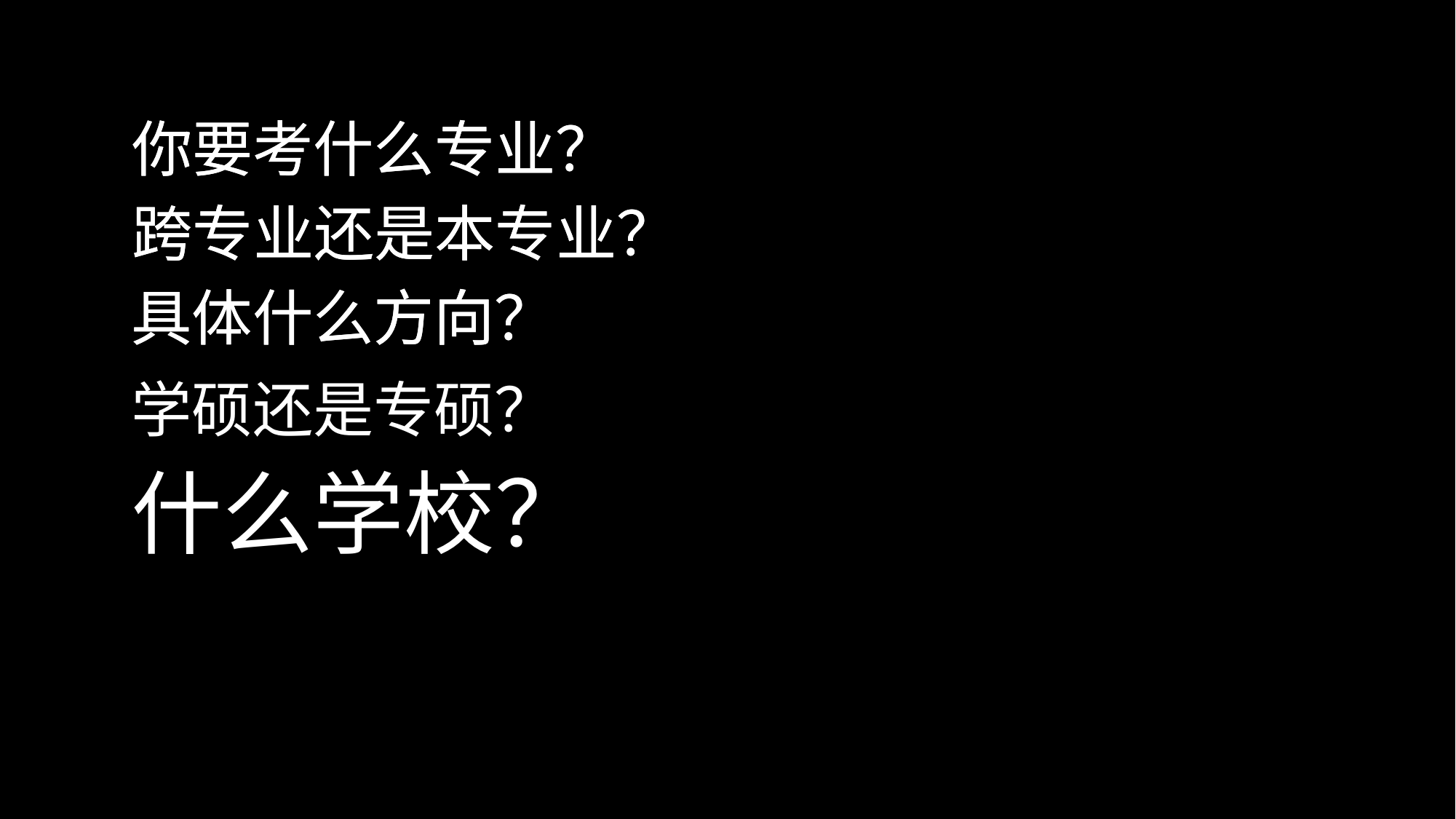

你要考什么专业？
你要考什么专业？
跨专业还是本专业？
跨专业还是本专业？
具体什么方向？
具体什么方向？
学硕还是专硕？
什么学校？